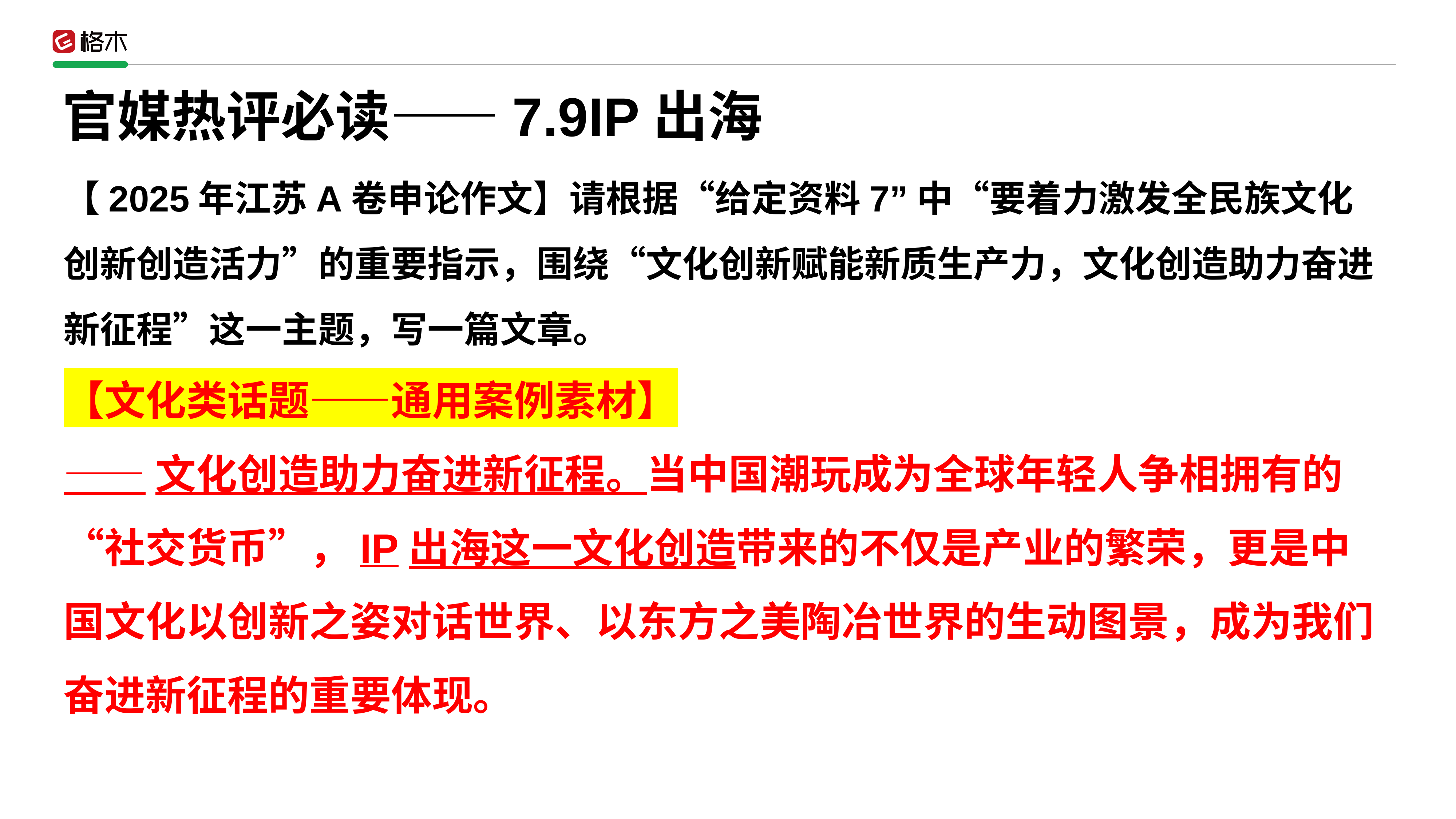

官媒热评必读——7.9IP出海
【2025年江苏A卷申论作文】请根据“给定资料7”中“要着力激发全民族文化创新创造活力”的重要指示，围绕“文化创新赋能新质生产力，文化创造助力奋进新征程”这一主题，写一篇文章。
【文化类话题——通用案例素材】
——文化创造助力奋进新征程。当中国潮玩成为全球年轻人争相拥有的“社交货币”，IP出海这一文化创造带来的不仅是产业的繁荣，更是中国文化以创新之姿对话世界、以东方之美陶冶世界的生动图景，成为我们奋进新征程的重要体现。